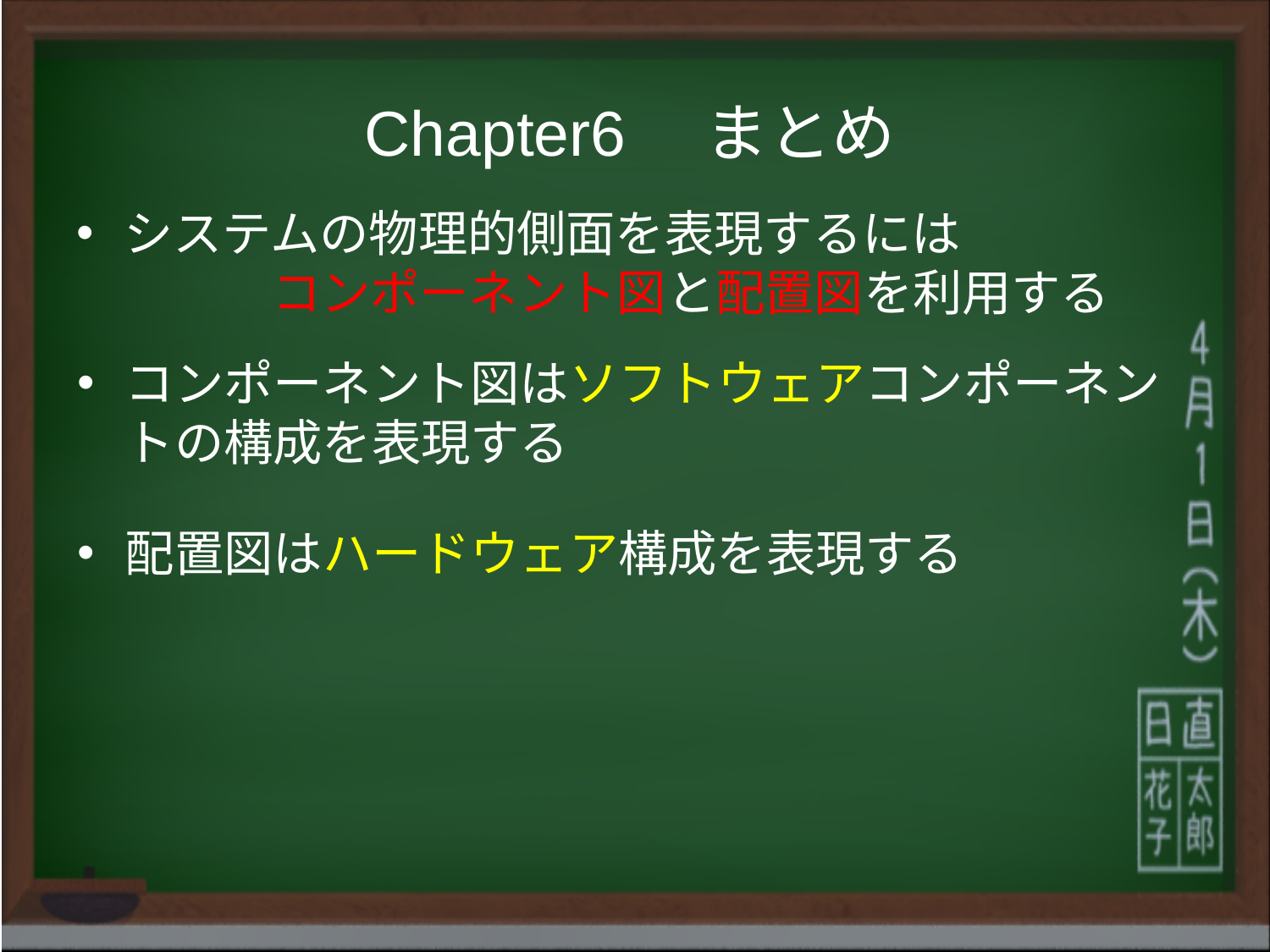

Chapter6　まとめ
システムの物理的側面を表現するには　　　　　　　コンポーネント図と配置図を利用する
コンポーネント図はソフトウェアコンポーネントの構成を表現する
配置図はハードウェア構成を表現する